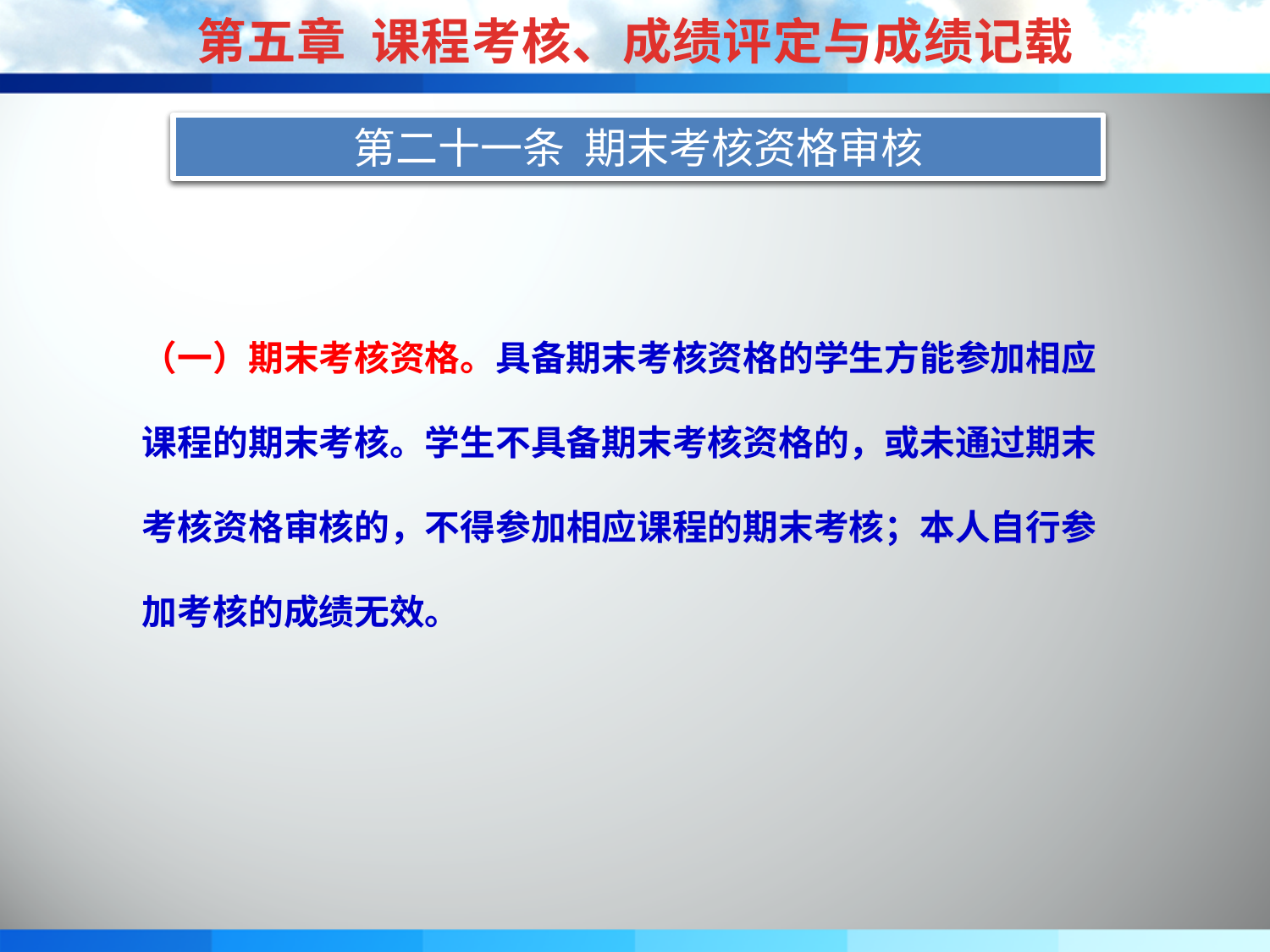

第五章  课程考核、成绩评定与成绩记载
第二十条  课程考核成绩的构成比例
第二十一条  期末考核资格审核
（一）期末考核资格。具备期末考核资格的学生方能参加相应课程的期末考核。学生不具备期末考核资格的，或未通过期末考核资格审核的，不得参加相应课程的期末考核；本人自行参加考核的成绩无效。